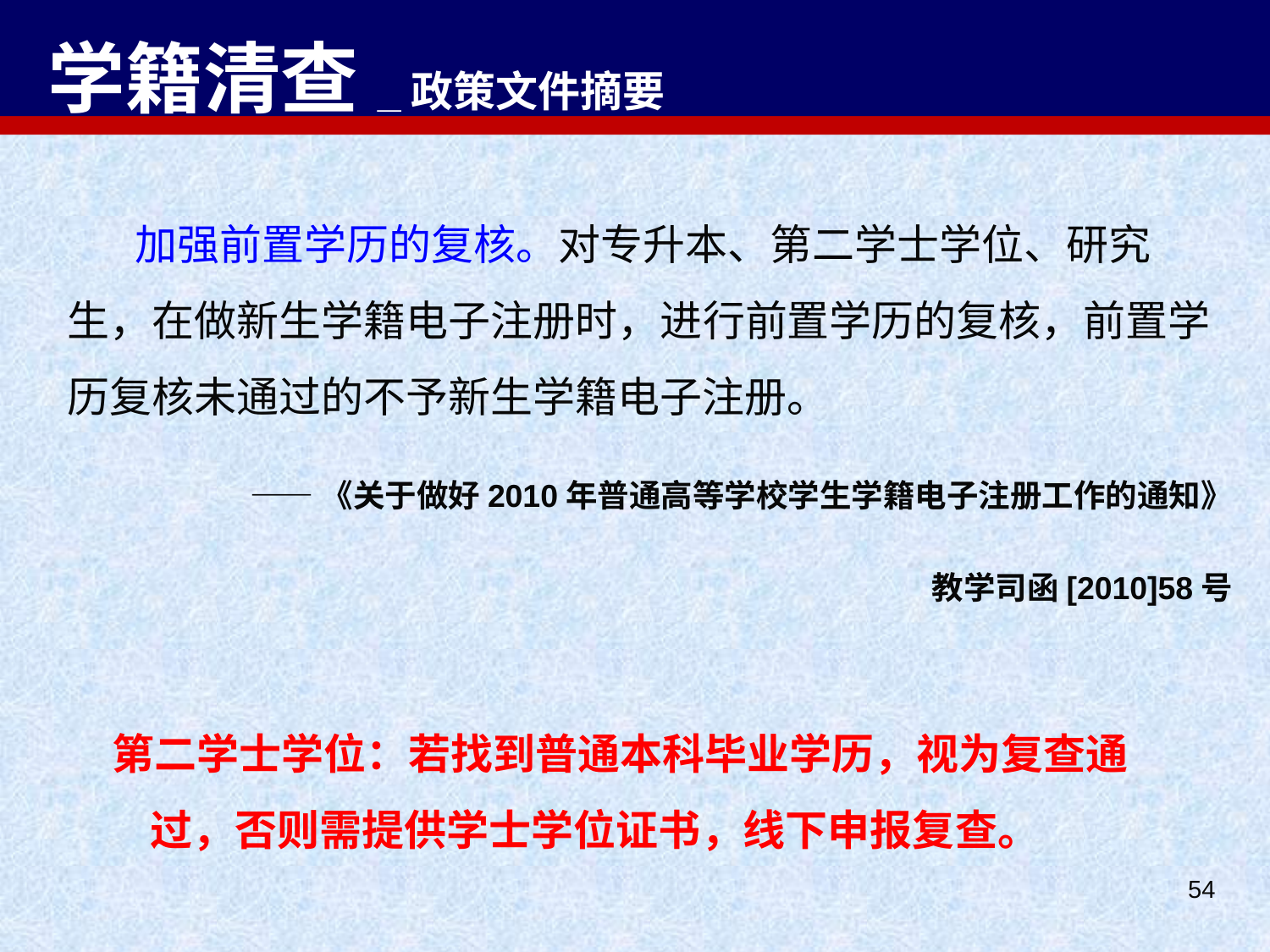

学籍清查_政策文件摘要
      加强前置学历的复核。对专升本、第二学士学位、研究生，在做新生学籍电子注册时，进行前置学历的复核，前置学历复核未通过的不予新生学籍电子注册。
——《关于做好2010年普通高等学校学生学籍电子注册工作的通知》
教学司函[2010]58号
第二学士学位：若找到普通本科毕业学历，视为复查通        过，否则需提供学士学位证书，线下申报复查。
54